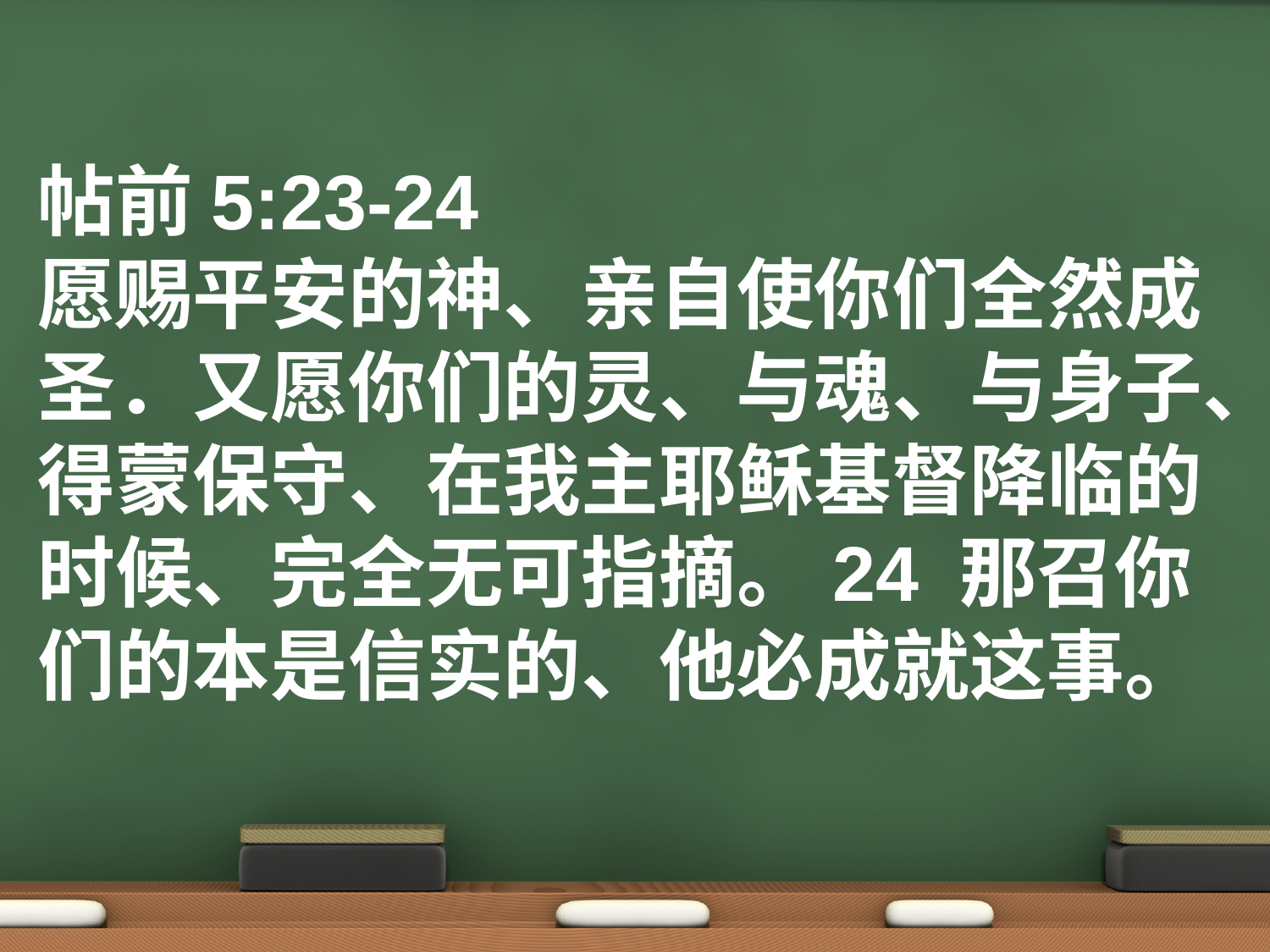

帖前5:23-24
愿赐平安的神、亲自使你们全然成圣．又愿你们的灵、与魂、与身子、得蒙保守、在我主耶稣基督降临的时候、完全无可指摘。24 那召你们的本是信实的、他必成就这事。